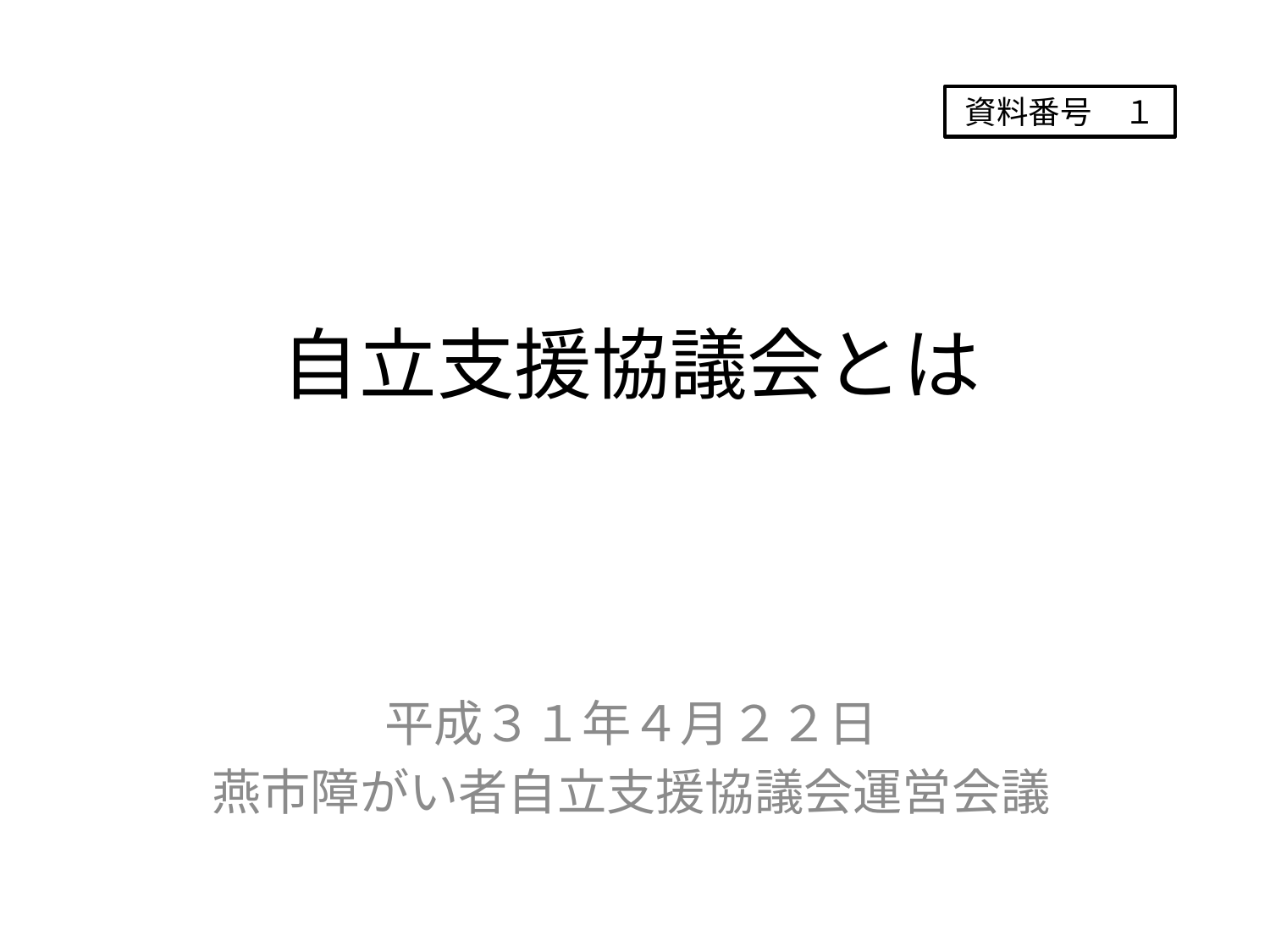

資料番号　１
# 自立支援協議会とは
平成３１年４月２２日
燕市障がい者自立支援協議会運営会議